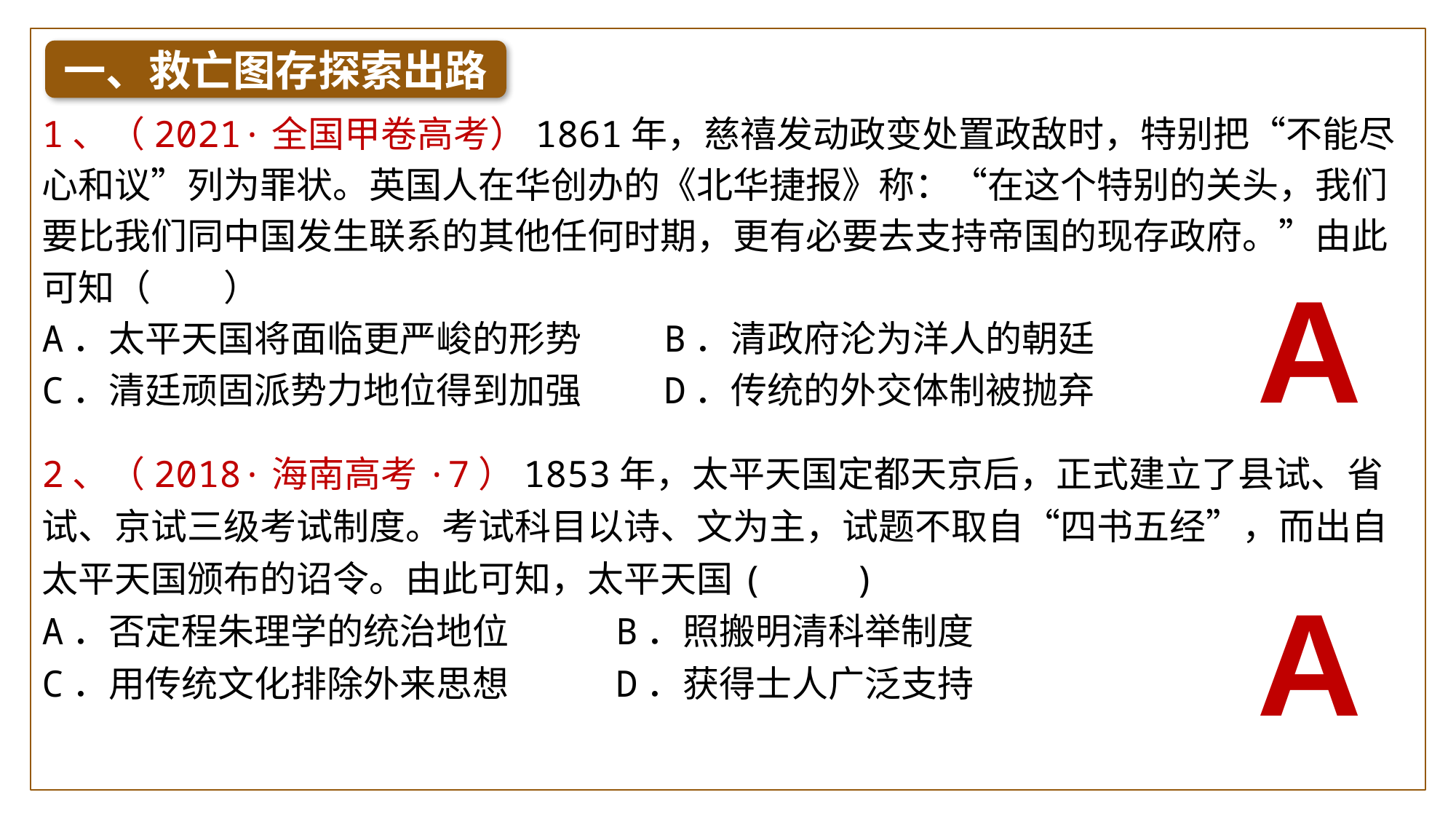

一、救亡图存探索出路
1、（2021·全国甲卷高考）1861年，慈禧发动政变处置政敌时，特别把“不能尽心和议”列为罪状。英国人在华创办的《北华捷报》称：“在这个特别的关头，我们要比我们同中国发生联系的其他任何时期，更有必要去支持帝国的现存政府。”由此可知（　　）
A．太平天国将面临更严峻的形势         B．清政府沦为洋人的朝廷
C．清廷顽固派势力地位得到加强         D．传统的外交体制被抛弃
A
2、（2018·海南高考·7）1853年，太平天国定都天京后，正式建立了县试、省试、京试三级考试制度。考试科目以诗、文为主，试题不取自“四书五经”，而出自太平天国颁布的诏令。由此可知，太平天国(　　)
A．否定程朱理学的统治地位            B．照搬明清科举制度
C．用传统文化排除外来思想            D．获得士人广泛支持
A